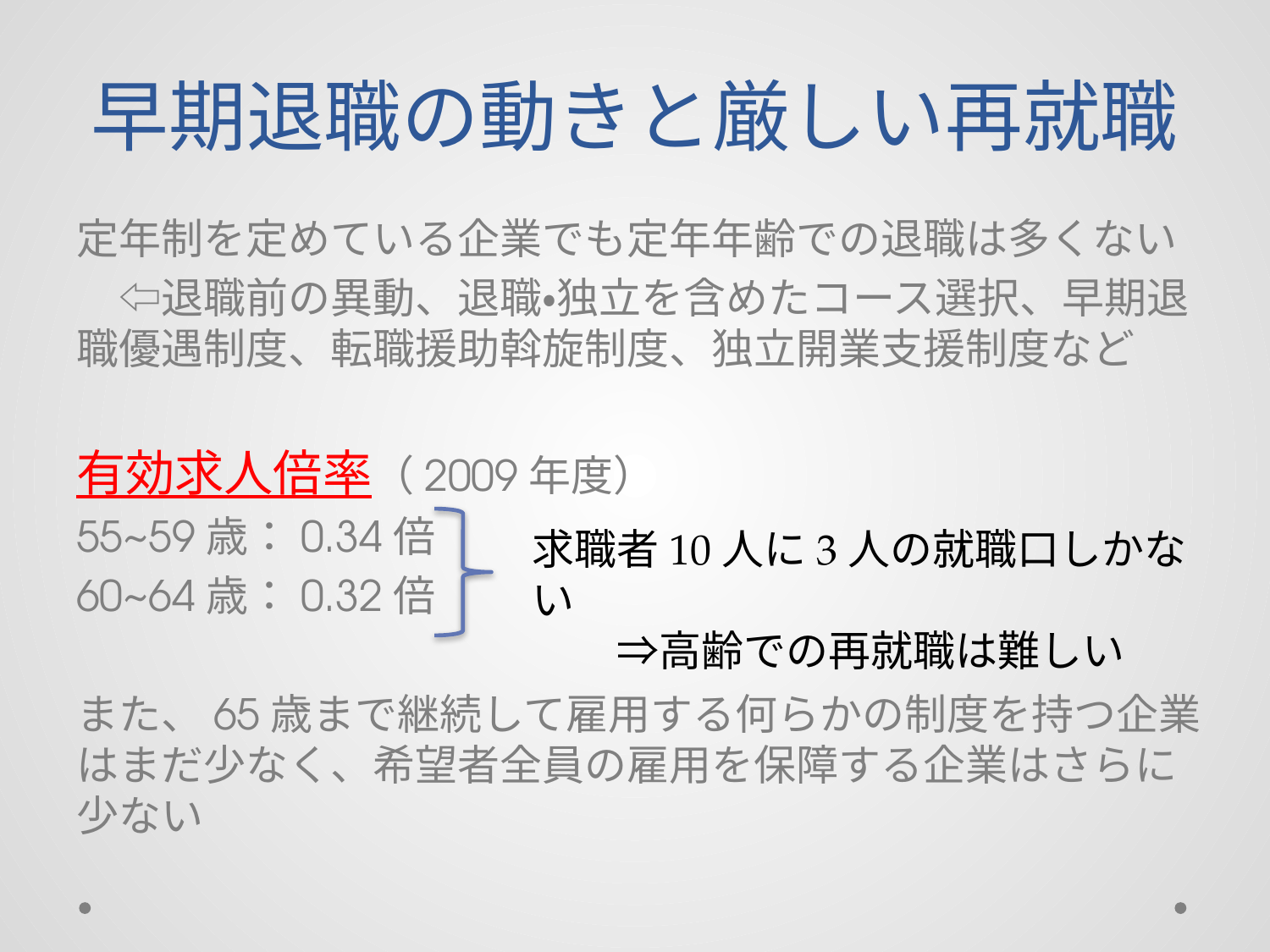

# 早期退職の動きと厳しい再就職
定年制を定めている企業でも定年年齢での退職は多くない
　⇦退職前の異動、退職・独立を含めたコース選択、早期退職優遇制度、転職援助斡旋制度、独立開業支援制度など

有効求人倍率（2009年度）
55~59歳：0.34倍
60~64歳：0.32倍

また、65歳まで継続して雇用する何らかの制度を持つ企業はまだ少なく、希望者全員の雇用を保障する企業はさらに少ない

求職者10人に3人の就職口しかない
　　⇒高齢での再就職は難しい